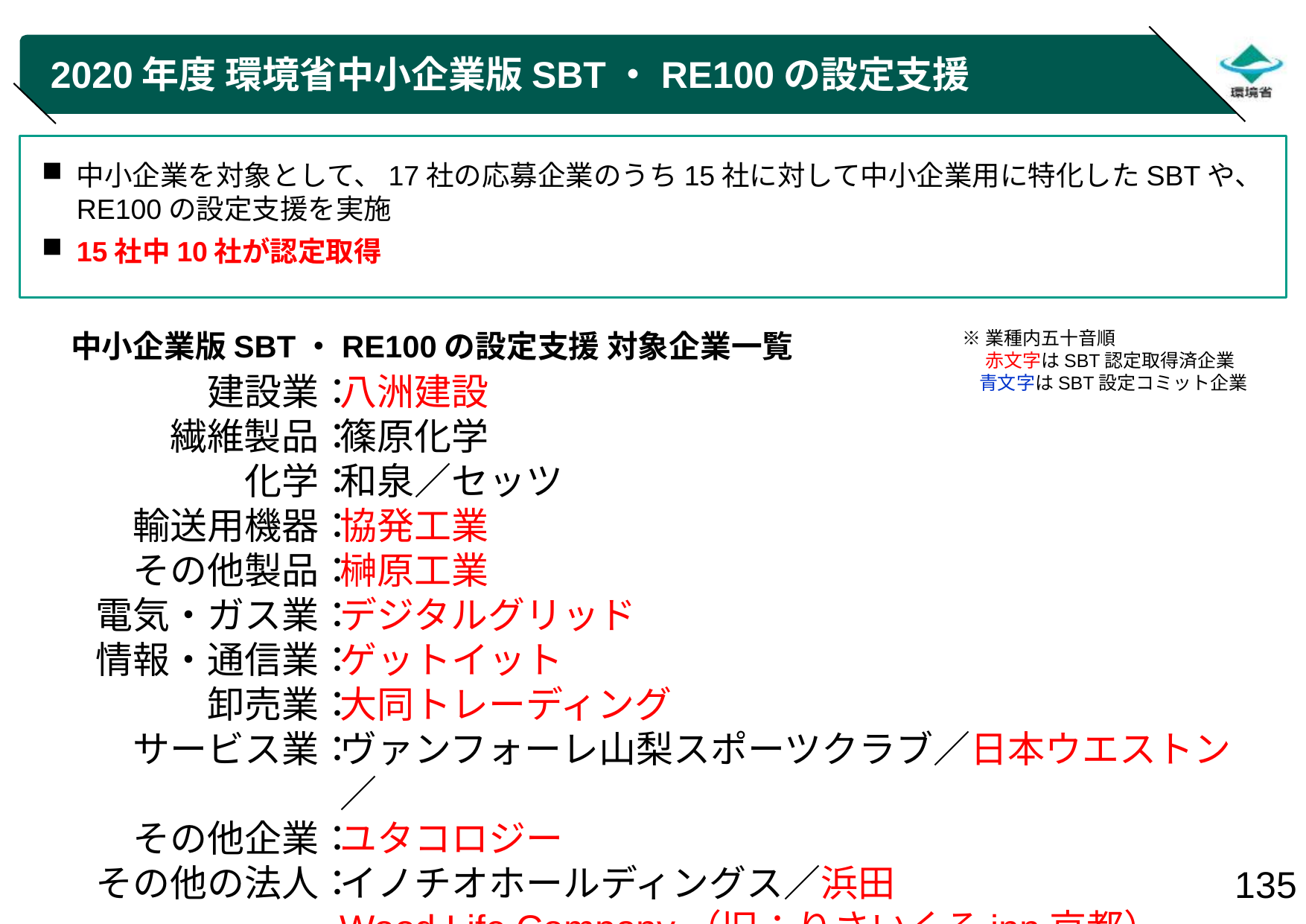

# 2020年度 環境省中小企業版SBT・RE100の設定支援
中小企業を対象として、17社の応募企業のうち15社に対して中小企業用に特化したSBTや、RE100の設定支援を実施
15社中10社が認定取得
中小企業版SBT・RE100の設定支援 対象企業一覧
※業種内五十音順
　 赤文字はSBT認定取得済企業
   青文字はSBT設定コミット企業
建設業：
繊維製品：
化学：
輸送用機器：
その他製品：
電気・ガス業：
情報・通信業：
卸売業：
サービス業：

その他企業：
その他の法人：
八洲建設
篠原化学
和泉／セッツ
協発工業
榊原工業
デジタルグリッド
ゲットイット
大同トレーディング
ヴァンフォーレ山梨スポーツクラブ／日本ウエストン／
ユタコロジー
イノチオホールディングス／浜田
Wood Life Company（旧：りさいくるinn京都）